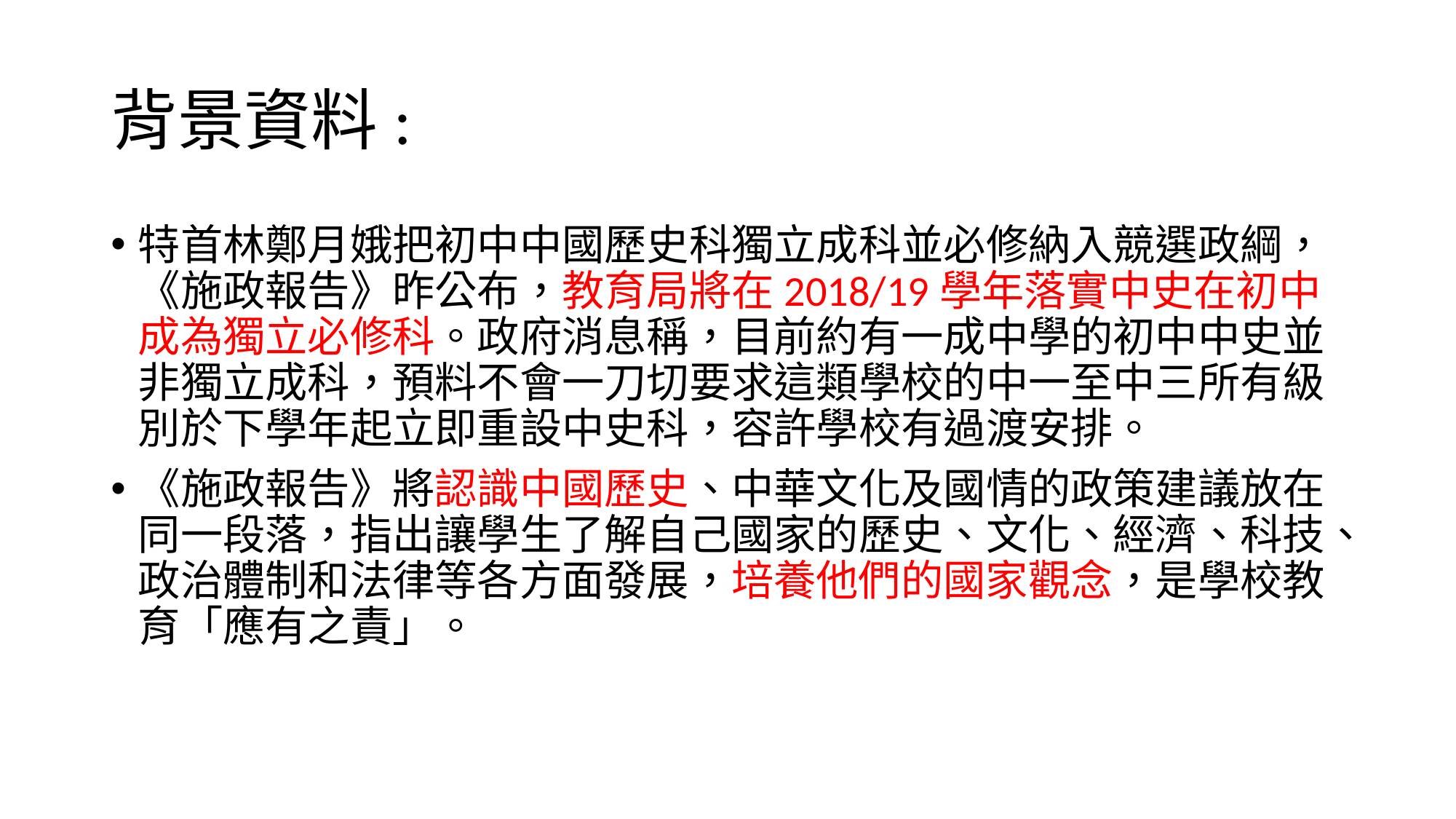

# 背景資料:
特首林鄭月娥把初中中國歷史科獨立成科並必修納入競選政綱，《施政報告》昨公布，教育局將在2018/19學年落實中史在初中成為獨立必修科。政府消息稱，目前約有一成中學的初中中史並非獨立成科，預料不會一刀切要求這類學校的中一至中三所有級別於下學年起立即重設中史科，容許學校有過渡安排。
《施政報告》將認識中國歷史、中華文化及國情的政策建議放在同一段落，指出讓學生了解自己國家的歷史、文化、經濟、科技、政治體制和法律等各方面發展，培養他們的國家觀念，是學校教育「應有之責」。